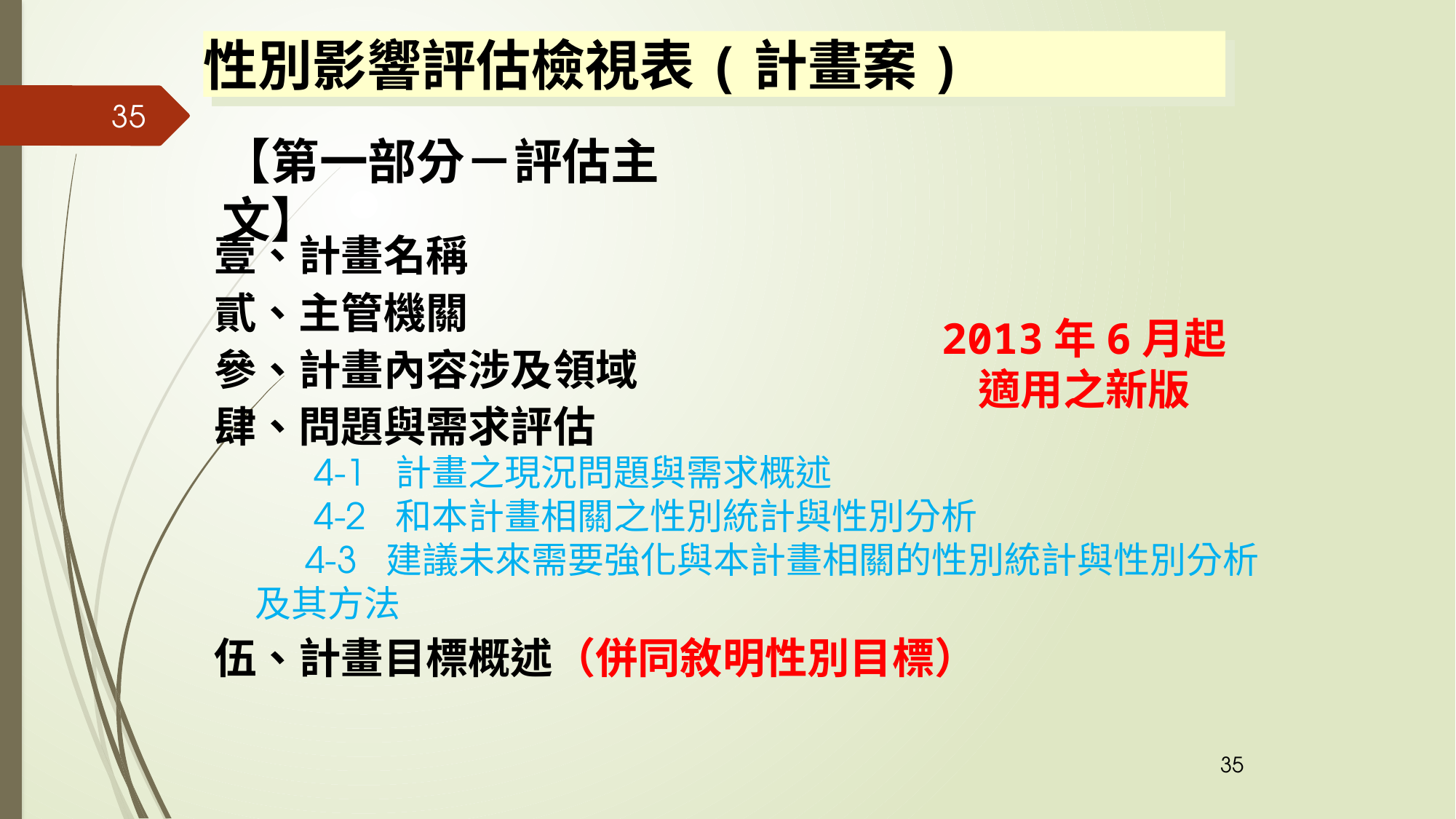

性別影響評估檢視表(計畫案)
35
【第一部分－評估主文】
壹、計畫名稱
貳、主管機關
參、計畫內容涉及領域
肆、問題與需求評估
          4-1  計畫之現況問題與需求概述
          4-2  和本計畫相關之性別統計與性別分析
	     4-3  建議未來需要強化與本計畫相關的性別統計與性別分析及其方法
伍、計畫目標概述（併同敘明性別目標）

2013年6月起適用之新版
35